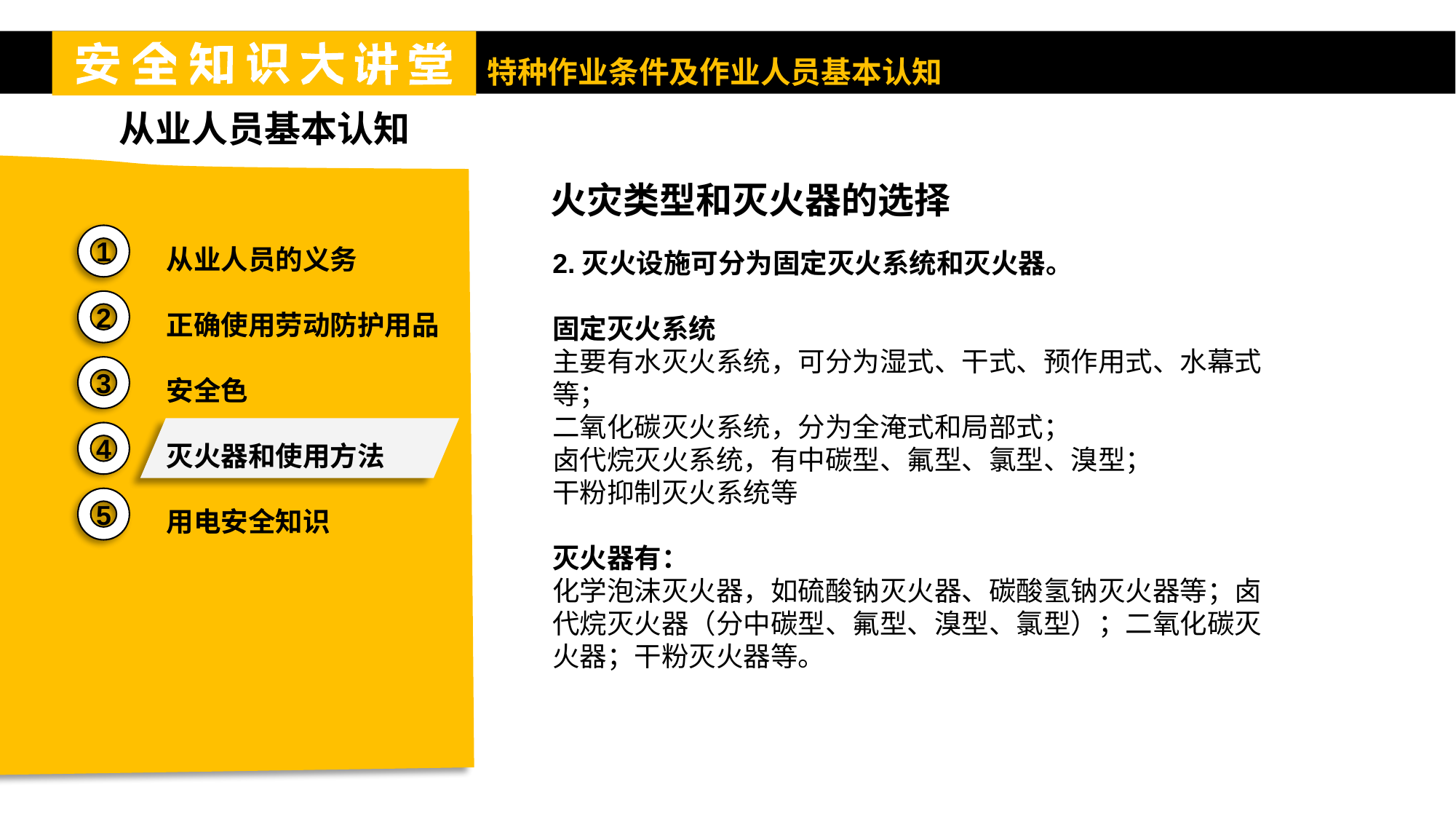

从业人员基本认知
火灾类型和灭火器的选择
从业人员的义务
正确使用劳动防护用品
安全色
灭火器和使用方法
用电安全知识
1
2.灭火设施可分为固定灭火系统和灭火器。

固定灭火系统
主要有水灭火系统，可分为湿式、干式、预作用式、水幕式等；
二氧化碳灭火系统，分为全淹式和局部式；
卤代烷灭火系统，有中碳型、氟型、氯型、溴型；
干粉抑制灭火系统等

灭火器有：
化学泡沫灭火器，如硫酸钠灭火器、碳酸氢钠灭火器等；卤代烷灭火器（分中碳型、氟型、溴型、氯型）；二氧化碳灭火器；干粉灭火器等。
2
3

4
5